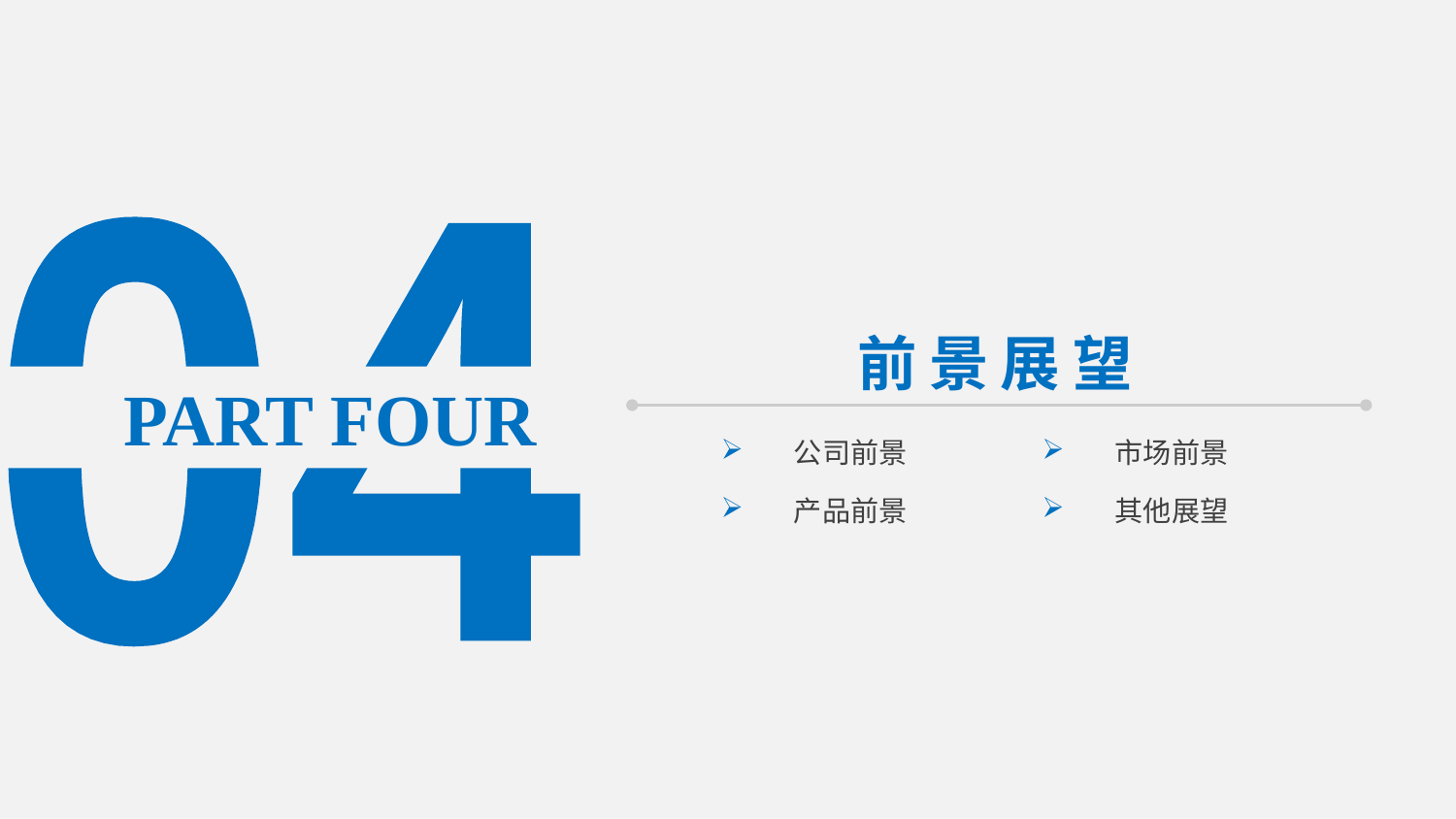

04
前景展望
      PART FOUR
公司前景
市场前景
产品前景
其他展望